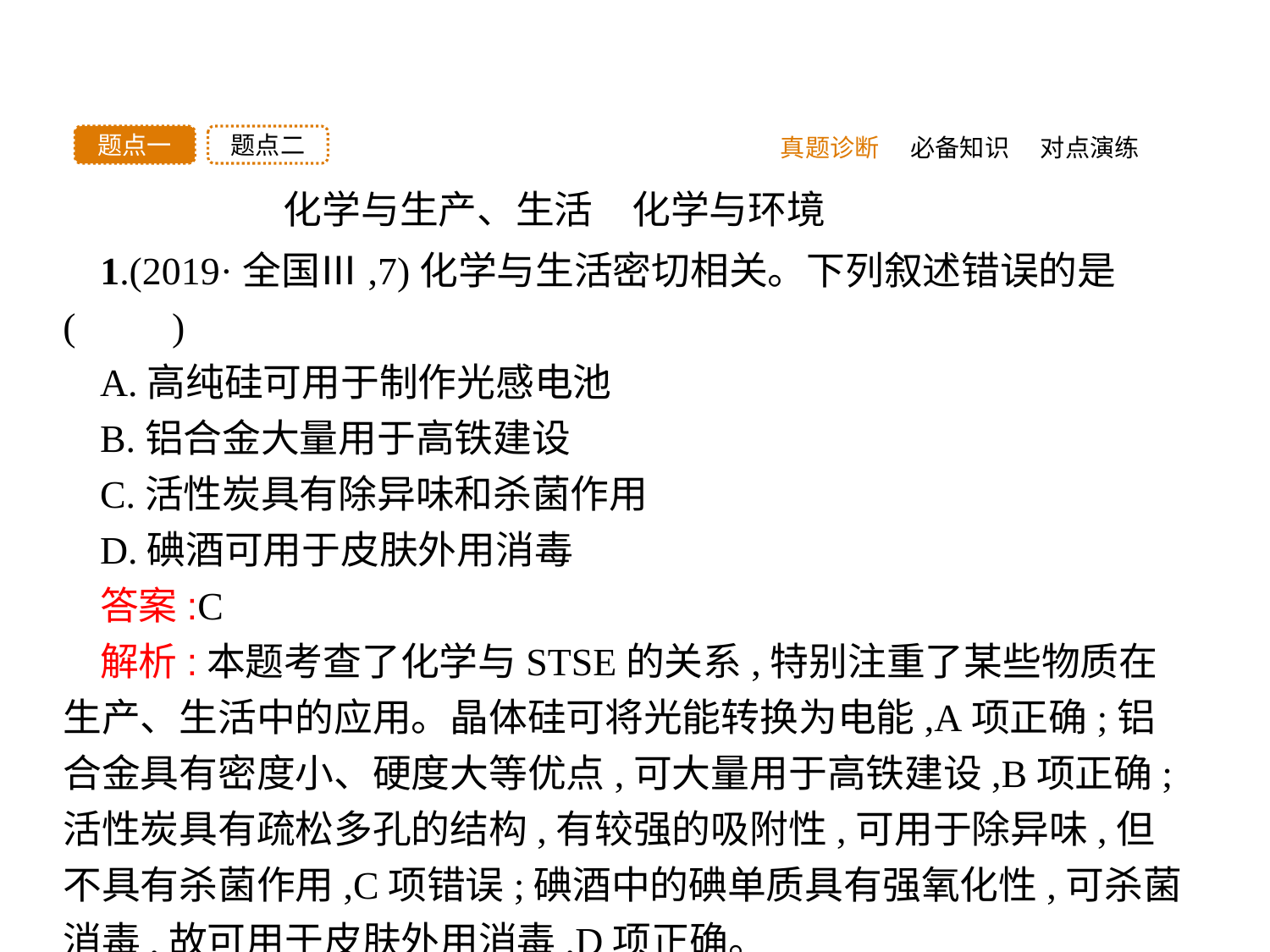

题点二
题点一
真题诊断
必备知识
对点演练
化学与生产、生活　化学与环境
1.(2019·全国Ⅲ,7)化学与生活密切相关。下列叙述错误的是(　　)
A.高纯硅可用于制作光感电池
B.铝合金大量用于高铁建设
C.活性炭具有除异味和杀菌作用
D.碘酒可用于皮肤外用消毒
答案:C
解析:本题考查了化学与STSE的关系,特别注重了某些物质在生产、生活中的应用。晶体硅可将光能转换为电能,A项正确;铝合金具有密度小、硬度大等优点,可大量用于高铁建设,B项正确;活性炭具有疏松多孔的结构,有较强的吸附性,可用于除异味,但不具有杀菌作用,C项错误;碘酒中的碘单质具有强氧化性,可杀菌消毒,故可用于皮肤外用消毒,D项正确。